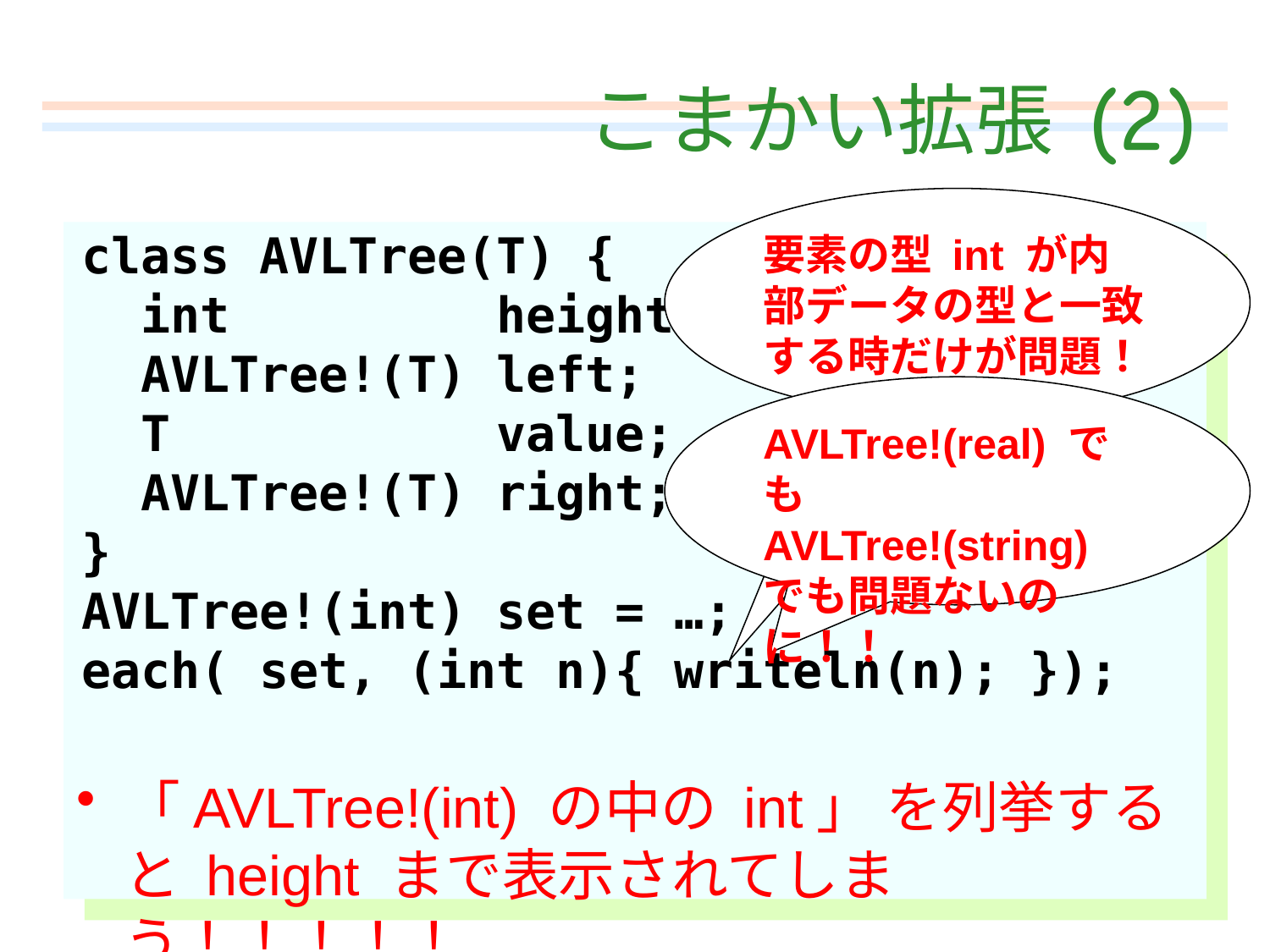

# こまかい拡張 (2)
要素の型 int が内部データの型と一致する時だけが問題！
class AVLTree(T) {
  int         height;
  AVLTree!(T) left;
  T           value;
  AVLTree!(T) right;
}
AVLTree!(int) set = …;
each( set, (int n){ writeln(n); });

「AVLTree!(int) の中の int」 を列挙すると height まで表示されてしまう！！！！！
AVLTree!(real) でも
AVLTree!(string) でも問題ないのに！！